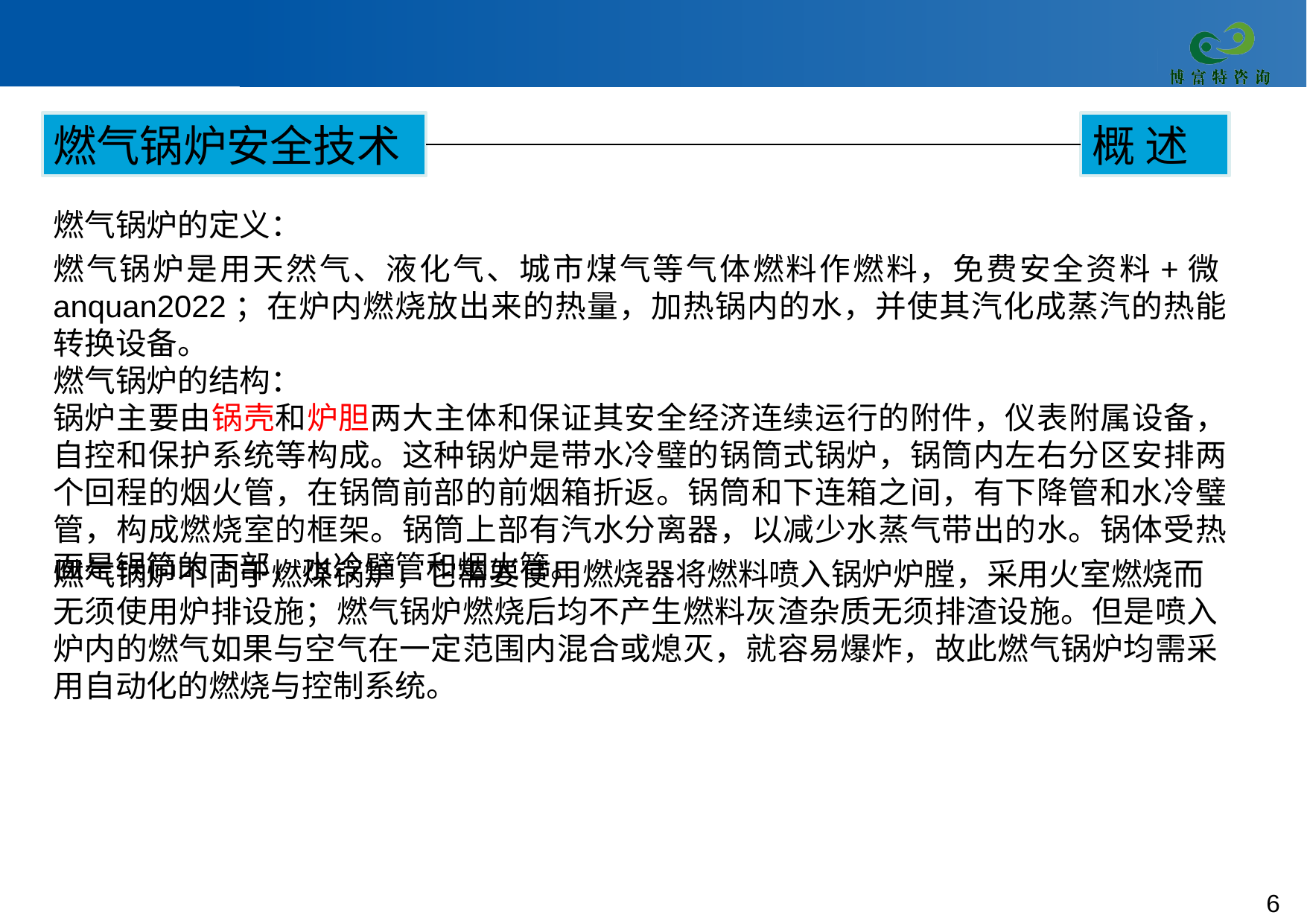

燃气锅炉安全技术
概 述
燃气锅炉的定义：
燃气锅炉是用天然气、液化气、城市煤气等气体燃料作燃料，免费安全资料+微anquan2022；在炉内燃烧放出来的热量，加热锅内的水，并使其汽化成蒸汽的热能转换设备。
燃气锅炉的结构：
锅炉主要由锅壳和炉胆两大主体和保证其安全经济连续运行的附件，仪表附属设备，自控和保护系统等构成。这种锅炉是带水冷璧的锅筒式锅炉，锅筒内左右分区安排两个回程的烟火管，在锅筒前部的前烟箱折返。锅筒和下连箱之间，有下降管和水冷璧管，构成燃烧室的框架。锅筒上部有汽水分离器，以减少水蒸气带出的水。锅体受热面是锅筒的下部，水冷璧管和烟火管。

燃气锅炉不同于燃煤锅炉，它需要使用燃烧器将燃料喷入锅炉炉膛，采用火室燃烧而   无须使用炉排设施；燃气锅炉燃烧后均不产生燃料灰渣杂质无须排渣设施。但是喷入炉内的燃气如果与空气在一定范围内混合或熄灭，就容易爆炸，故此燃气锅炉均需采用自动化的燃烧与控制系统。